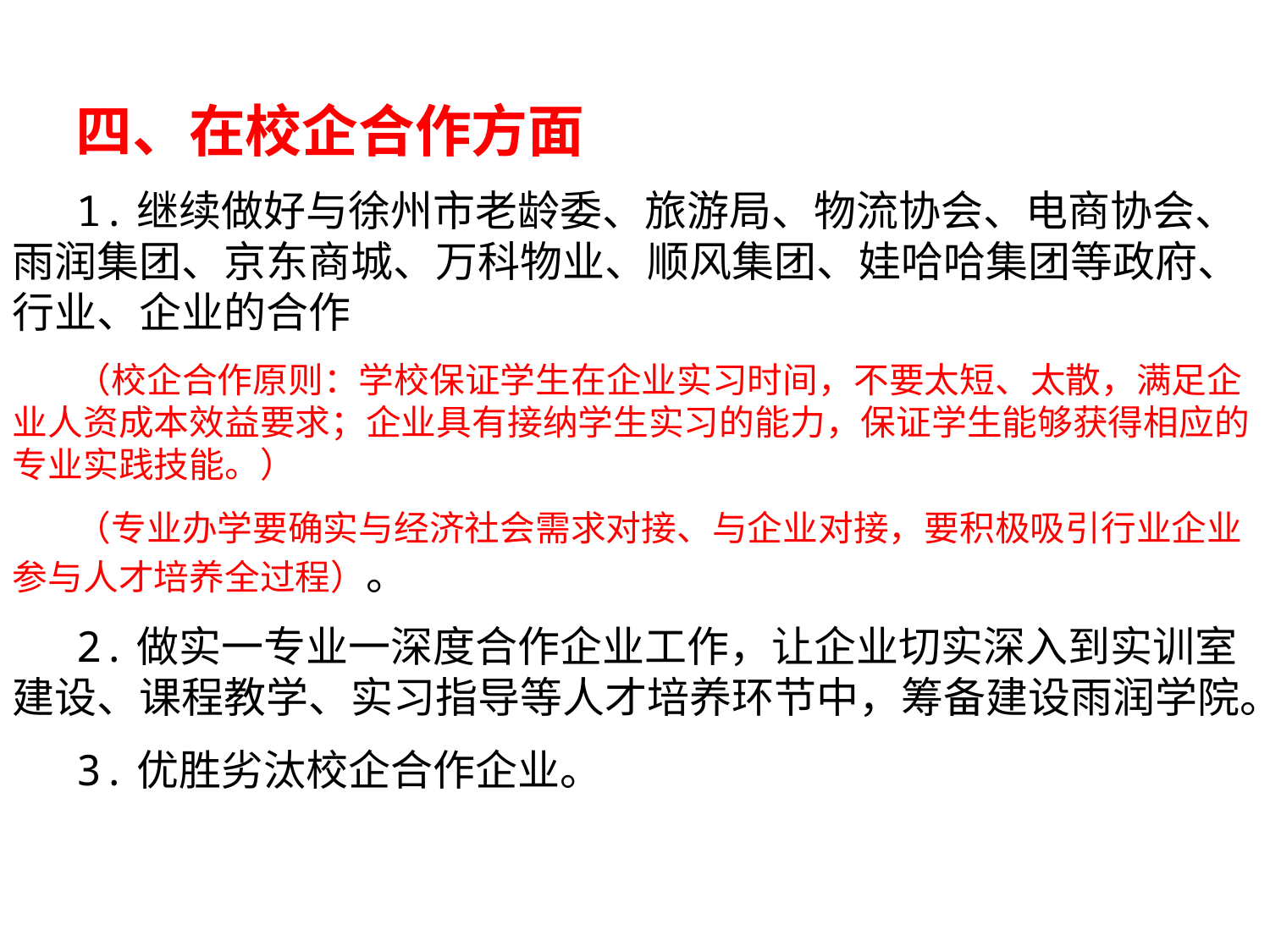

四、在校企合作方面
1.继续做好与徐州市老龄委、旅游局、物流协会、电商协会、雨润集团、京东商城、万科物业、顺风集团、娃哈哈集团等政府、行业、企业的合作
（校企合作原则：学校保证学生在企业实习时间，不要太短、太散，满足企业人资成本效益要求；企业具有接纳学生实习的能力，保证学生能够获得相应的专业实践技能。）
（专业办学要确实与经济社会需求对接、与企业对接，要积极吸引行业企业参与人才培养全过程）。
2.做实一专业一深度合作企业工作，让企业切实深入到实训室建设、课程教学、实习指导等人才培养环节中，筹备建设雨润学院。
3.优胜劣汰校企合作企业。